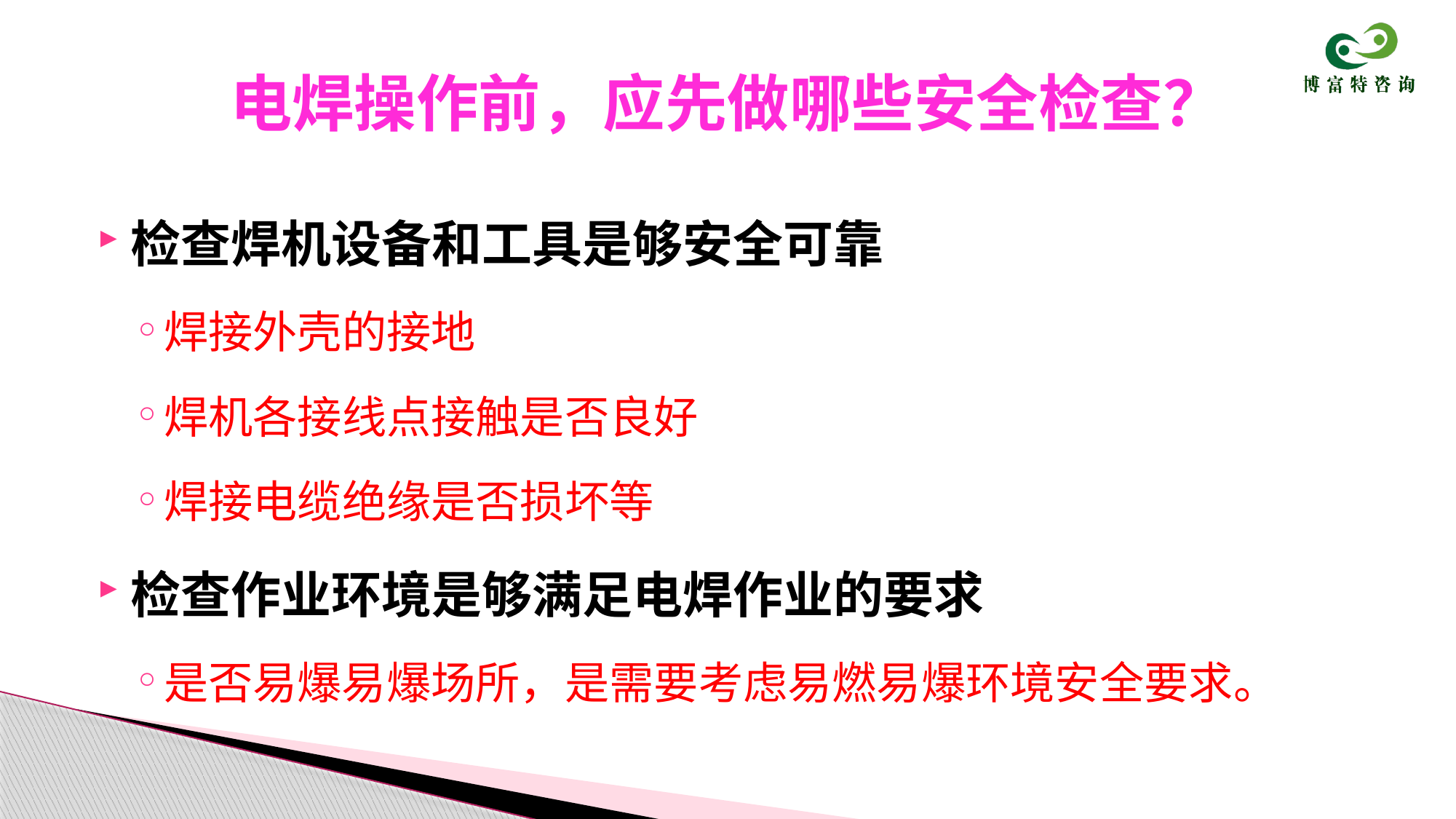

# 电焊操作前，应先做哪些安全检查？
检查焊机设备和工具是够安全可靠
焊接外壳的接地
焊机各接线点接触是否良好
焊接电缆绝缘是否损坏等
检查作业环境是够满足电焊作业的要求
是否易爆易爆场所，是需要考虑易燃易爆环境安全要求。